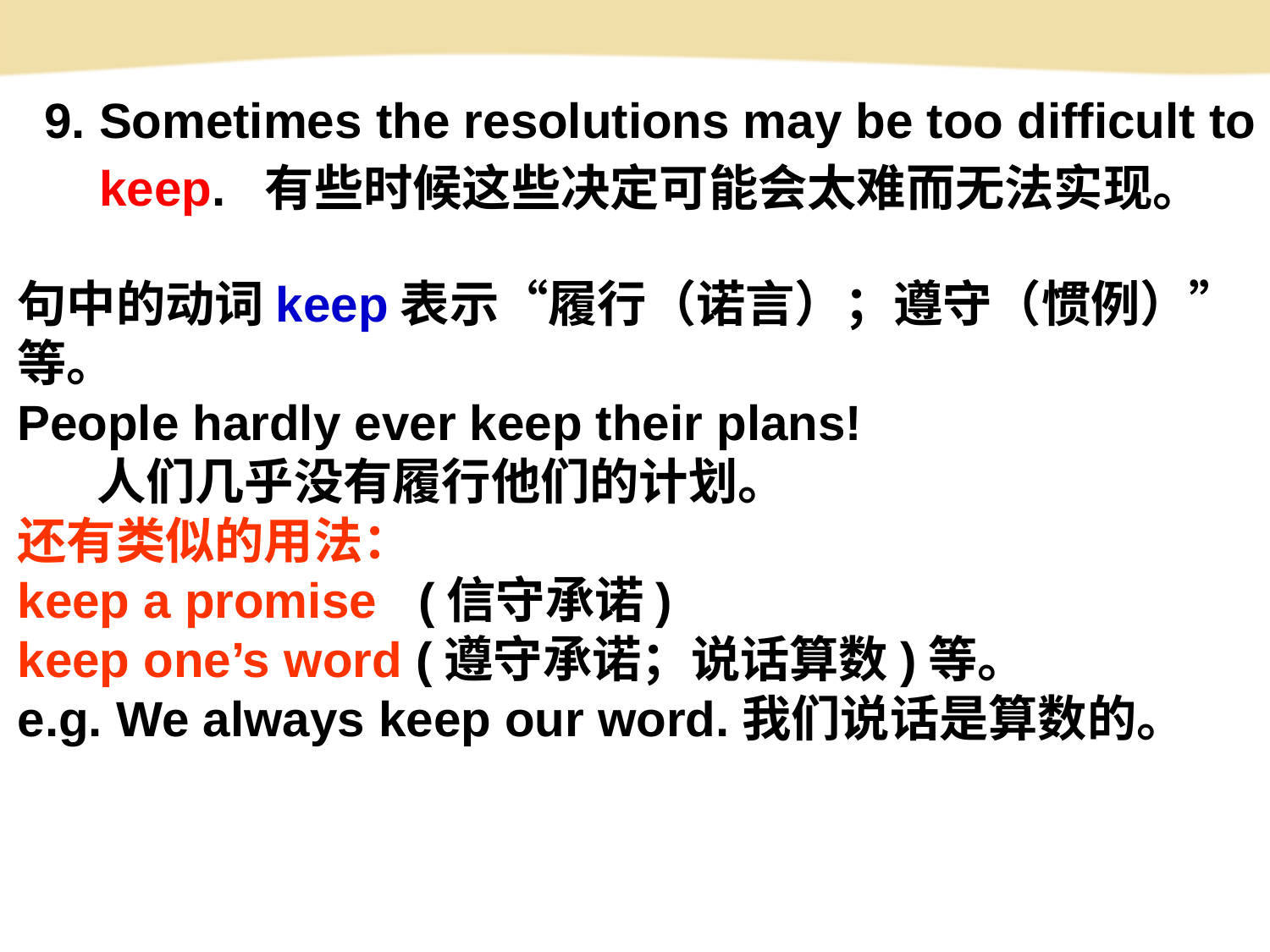

9. Sometimes the resolutions may be too difficult to
    keep.  有些时候这些决定可能会太难而无法实现。
句中的动词keep表示“履行（诺言）；遵守（惯例）”等。
People hardly ever keep their plans!
      人们几乎没有履行他们的计划。
还有类似的用法：
keep a promise   (信守承诺)
keep one’s word (遵守承诺；说话算数)等。
e.g. We always keep our word.我们说话是算数的。